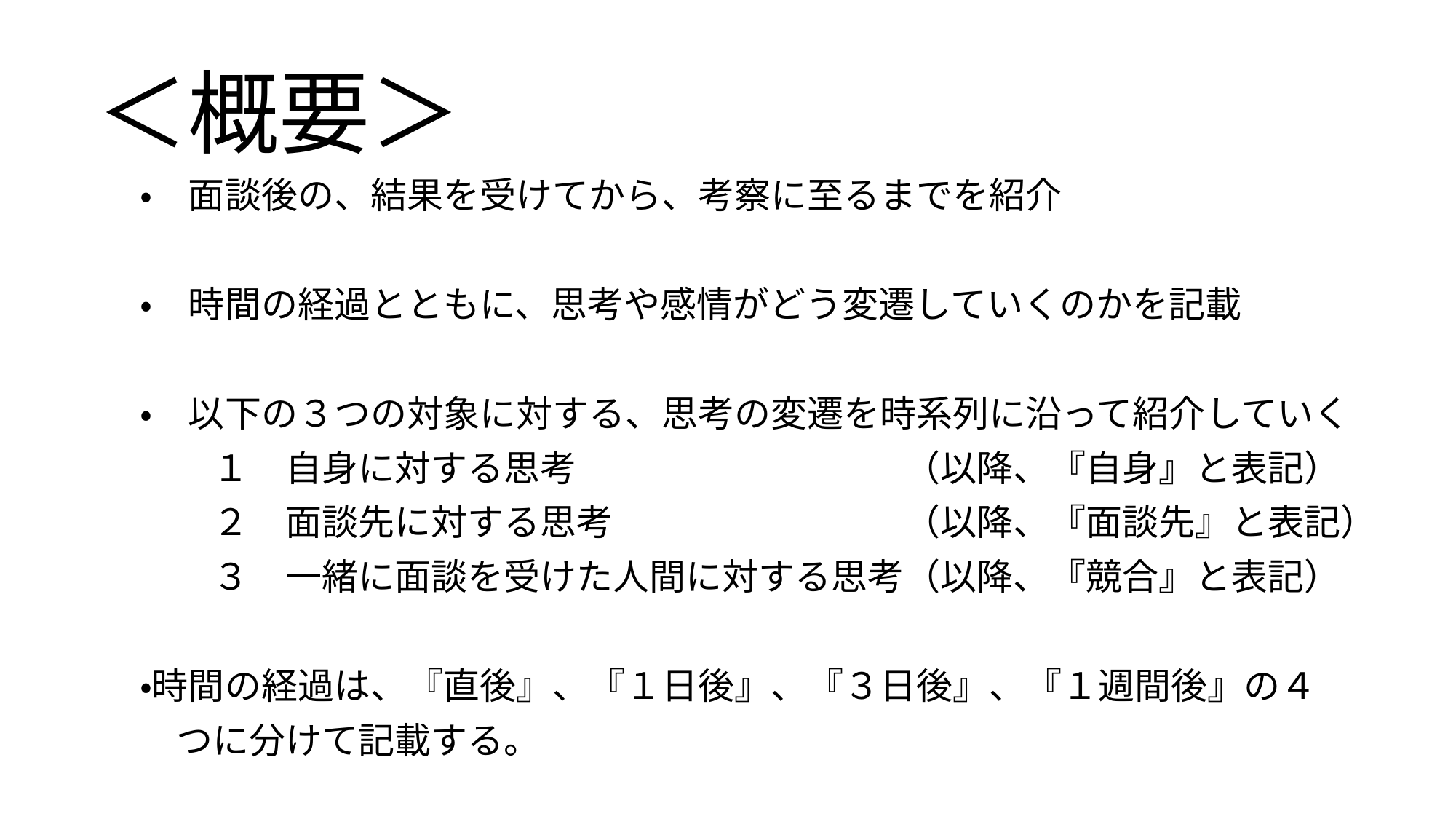

# ＜概要＞
・　面談後の、結果を受けてから、考察に至るまでを紹介

・　時間の経過とともに、思考や感情がどう変遷していくのかを記載

・　以下の３つの対象に対する、思考の変遷を時系列に沿って紹介していく
　　１　自身に対する思考　　　　　　　　　（以降、『自身』と表記）
　　２　面談先に対する思考　　　　　　　　（以降、『面談先』と表記）
　　３　一緒に面談を受けた人間に対する思考（以降、『競合』と表記）

・時間の経過は、『直後』、『１日後』、『３日後』、『１週間後』の４
　つに分けて記載する。